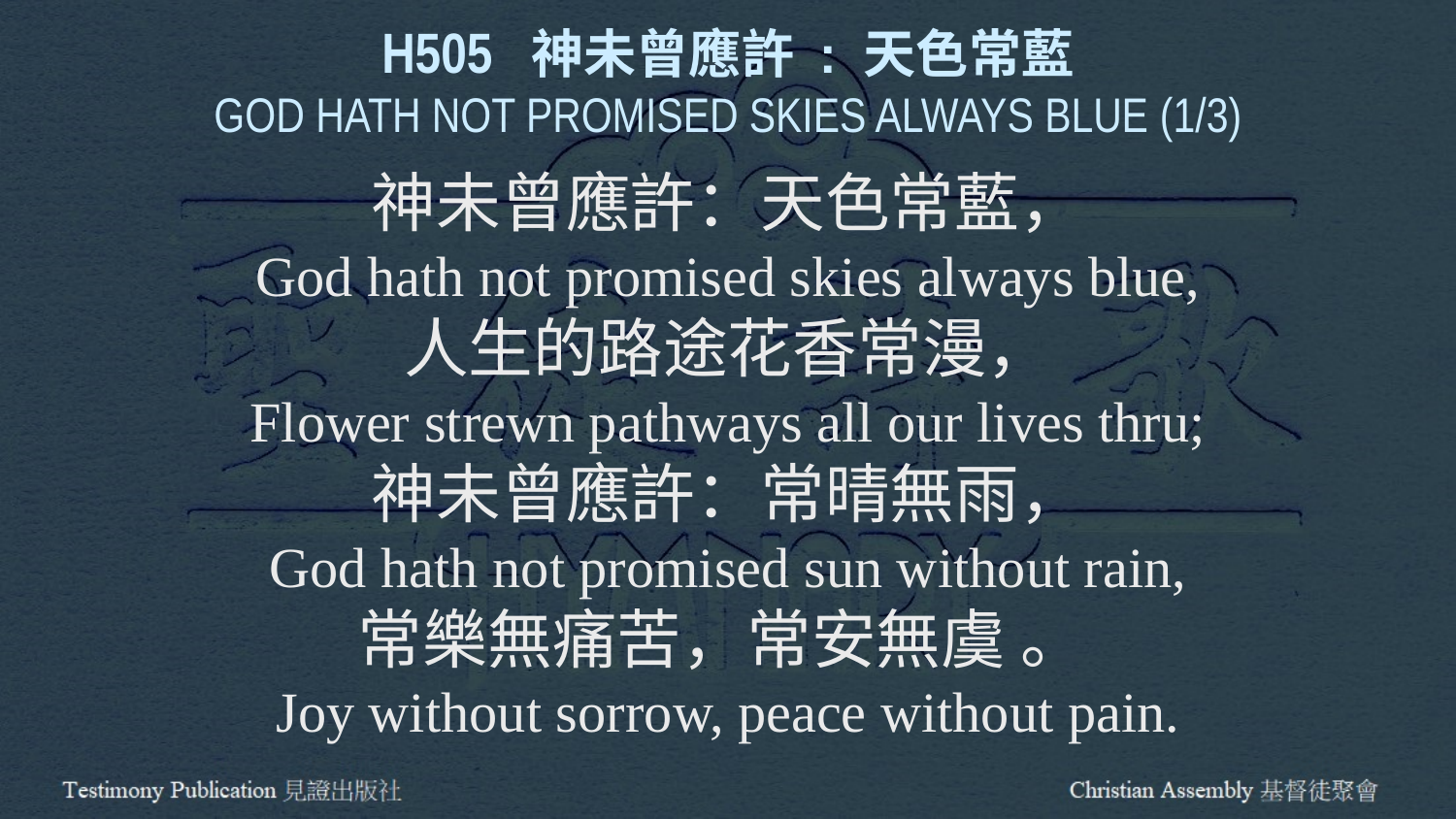

H505  神未曾應許 : 天色常藍
GOD HATH NOT PROMISED SKIES ALWAYS BLUE (1/3)

神未曾應許：天色常藍，
God hath not promised skies always blue,
人生的路途花香常漫，
Flower strewn pathways all our lives thru;
神未曾應許：常晴無雨，
God hath not promised sun without rain,
常樂無痛苦，常安無虞 。
Joy without sorrow, peace without pain.